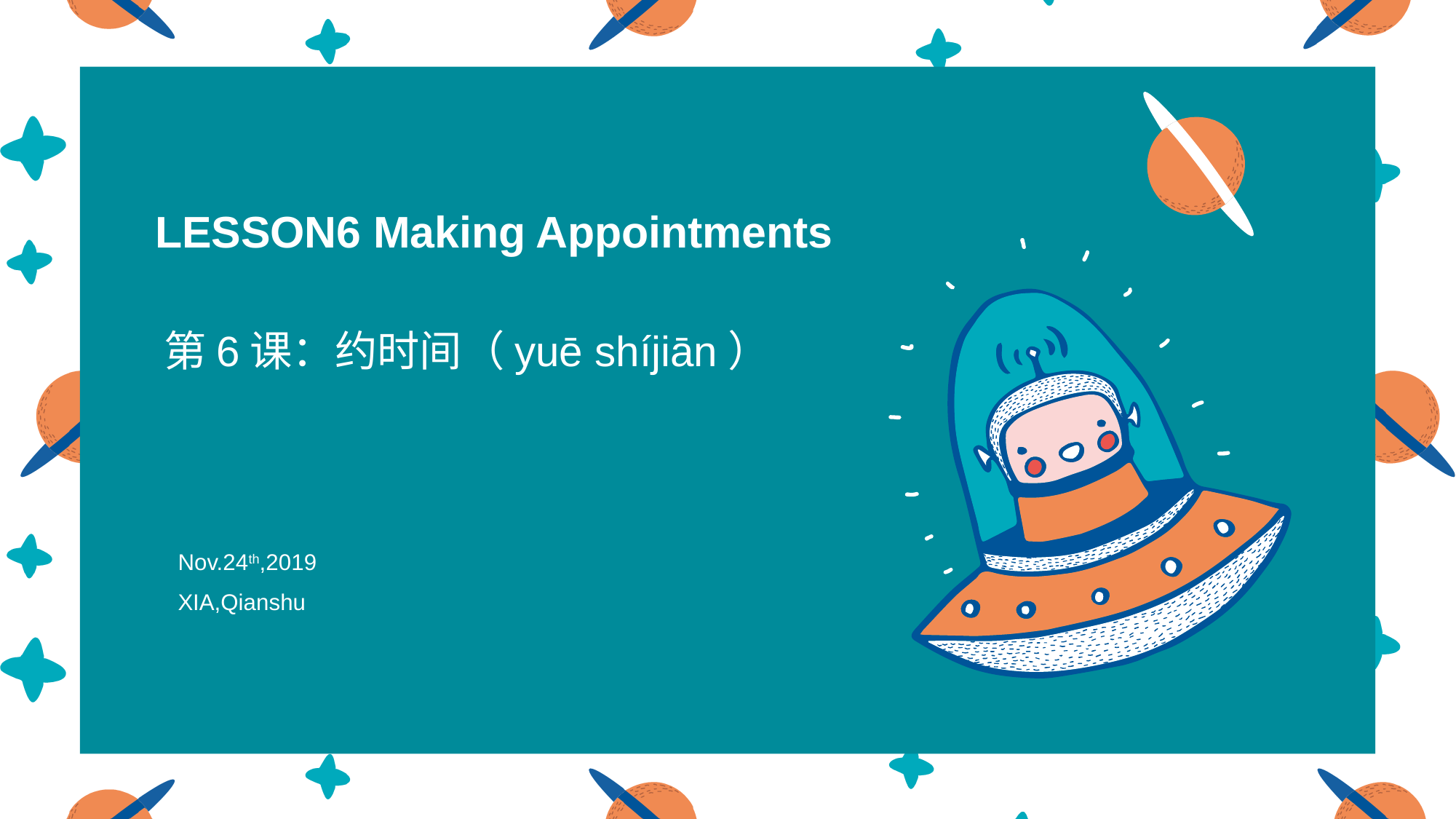

# LESSON6 Making Appointments
第6课：约时间（yuē shíjiān）
Nov.24th,2019
XIA,Qianshu